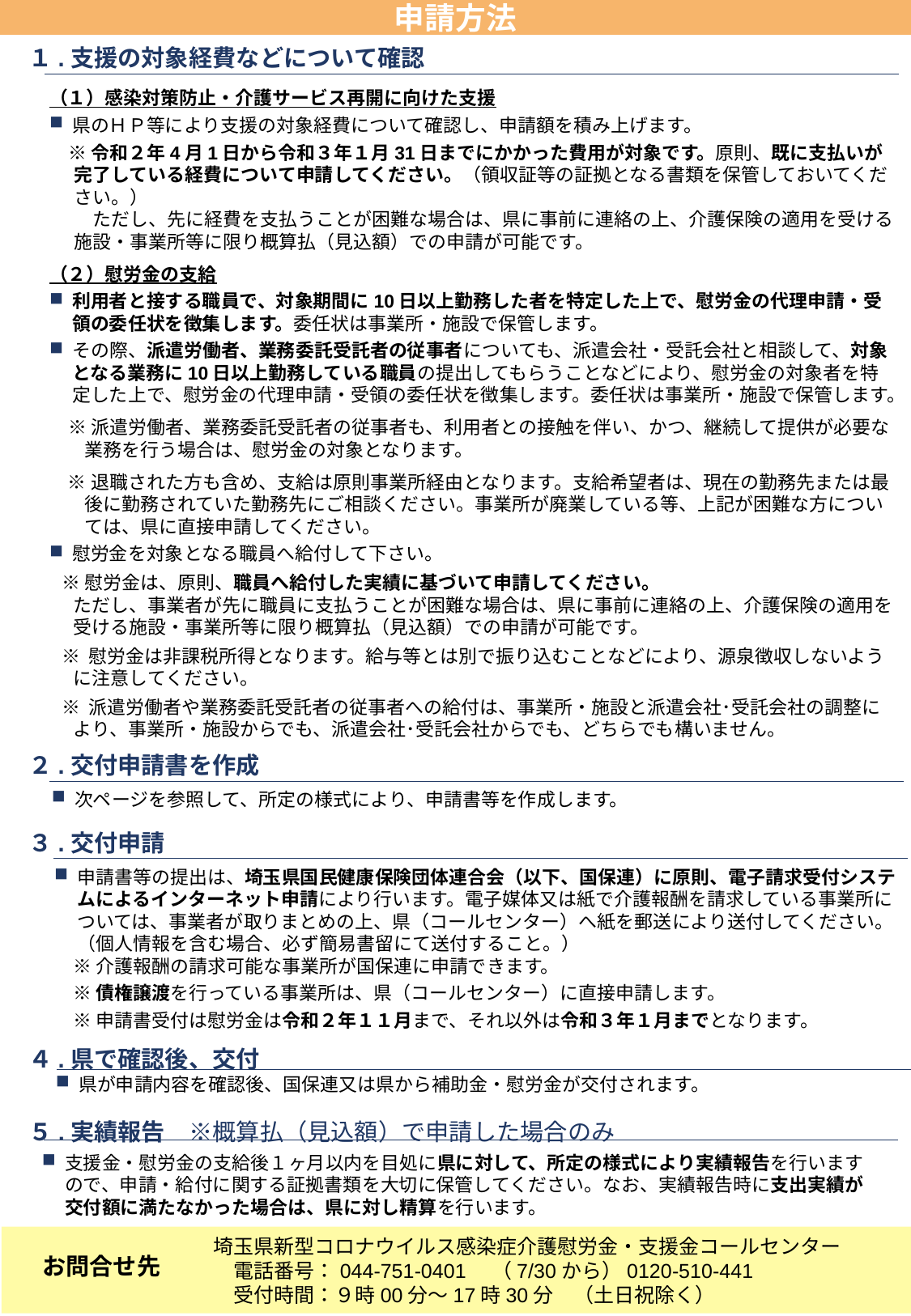

申請方法
１.支援の対象経費などについて確認
（１）感染対策防止・介護サービス再開に向けた支援
県のＨＰ等により支援の対象経費について確認し、申請額を積み上げます。
　※ 令和２年4月1日から令和３年１月31日までにかかった費用が対象です。原則、既に支払いが完了している経費について申請してください。（領収証等の証拠となる書類を保管しておいてください。）
　ただし、先に経費を支払うことが困難な場合は、県に事前に連絡の上、介護保険の適用を受ける施設・事業所等に限り概算払（見込額）での申請が可能です。
（２）慰労金の支給
利用者と接する職員で、対象期間に10日以上勤務した者を特定した上で、慰労金の代理申請・受領の委任状を徴集します。委任状は事業所・施設で保管します。
その際、派遣労働者、業務委託受託者の従事者についても、派遣会社・受託会社と相談して、対象となる業務に10日以上勤務している職員の提出してもらうことなどにより、慰労金の対象者を特定した上で、慰労金の代理申請・受領の委任状を徴集します。委任状は事業所・施設で保管します。
　※ 派遣労働者、業務委託受託者の従事者も、利用者との接触を伴い、かつ、継続して提供が必要な業務を行う場合は、慰労金の対象となります。
　※ 退職された方も含め、支給は原則事業所経由となります。支給希望者は、現在の勤務先または最後に勤務されていた勤務先にご相談ください。事業所が廃業している等、上記が困難な方については、県に直接申請してください。
慰労金を対象となる職員へ給付して下さい。
※慰労金は、原則、職員へ給付した実績に基づいて申請してください。
ただし、事業者が先に職員に支払うことが困難な場合は、県に事前に連絡の上、介護保険の適用を受ける施設・事業所等に限り概算払（見込額）での申請が可能です。
※ 慰労金は非課税所得となります。給与等とは別で振り込むことなどにより、源泉徴収しないように注意してください。
※ 派遣労働者や業務委託受託者の従事者への給付は、事業所・施設と派遣会社･受託会社の調整により、事業所・施設からでも、派遣会社･受託会社からでも、どちらでも構いません。
２.交付申請書を作成
次ページを参照して、所定の様式により、申請書等を作成します。
３.交付申請
申請書等の提出は、埼玉県国民健康保険団体連合会（以下、国保連）に原則、電子請求受付システムによるインターネット申請により行います。電子媒体又は紙で介護報酬を請求している事業所については、事業者が取りまとめの上、県（コールセンター）へ紙を郵送により送付してください。（個人情報を含む場合、必ず簡易書留にて送付すること。）
　※ 介護報酬の請求可能な事業所が国保連に申請できます。
　※ 債権譲渡を行っている事業所は、県（コールセンター）に直接申請します。
　※ 申請書受付は慰労金は令和２年１１月まで、それ以外は令和３年１月までとなります。
４.県で確認後、交付
県が申請内容を確認後、国保連又は県から補助金・慰労金が交付されます。
５.実績報告　※概算払（見込額）で申請した場合のみ
支援金・慰労金の支給後１ヶ月以内を目処に県に対して、所定の様式により実績報告を行いますので、申請・給付に関する証拠書類を大切に保管してください。なお、実績報告時に支出実績が交付額に満たなかった場合は、県に対し精算を行います。

埼玉県新型コロナウイルス感染症介護慰労金・支援金コールセンター
　電話番号：044-751-0401　（7/30から）0120-510-441
　受付時間：９時00分～17時30分　（土日祝除く）
お問合せ先